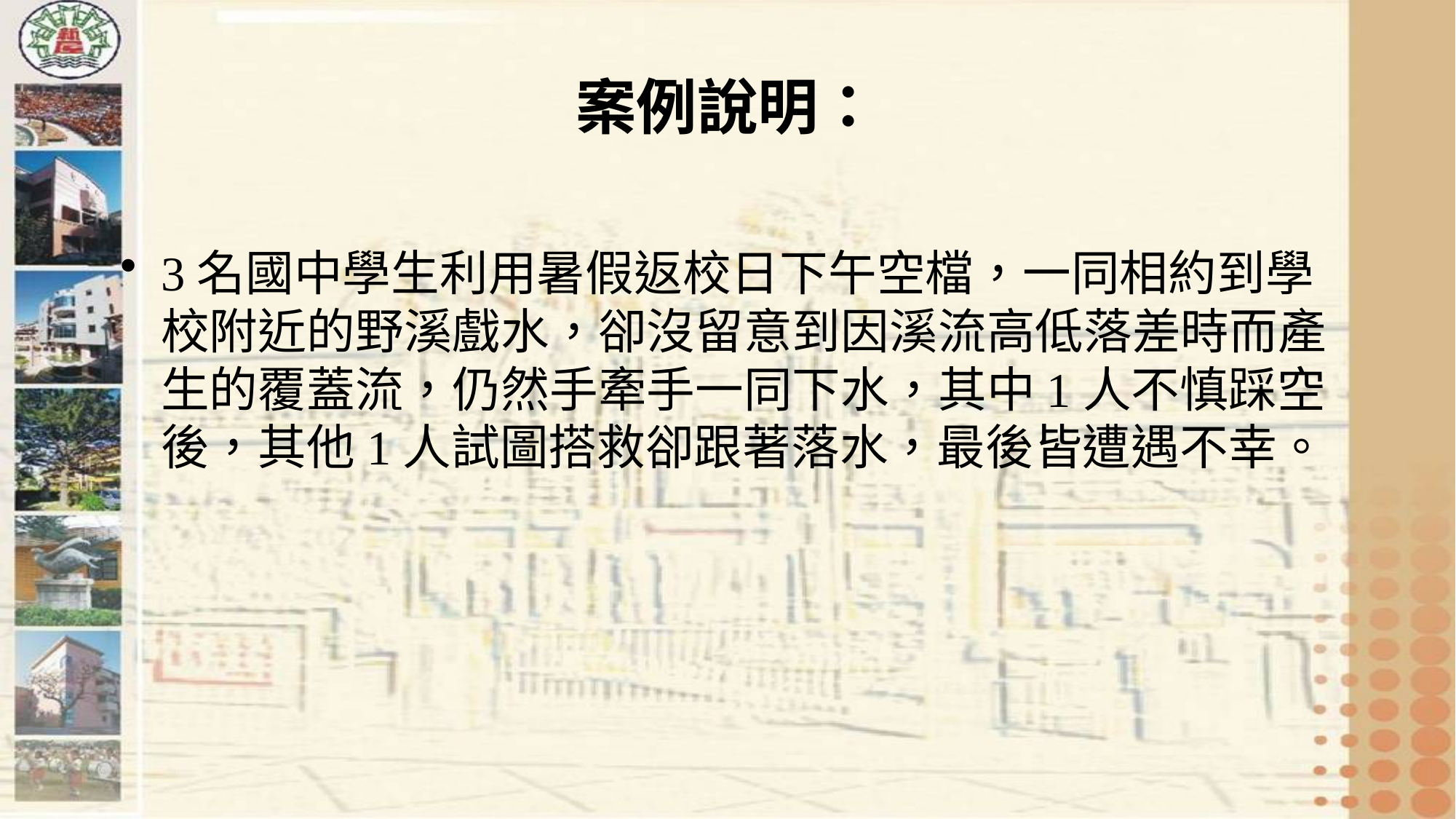

# 案例說明：
3名國中學生利用暑假返校日下午空檔，一同相約到學校附近的野溪戲水，卻沒留意到因溪流高低落差時而產生的覆蓋流，仍然手牽手一同下水，其中1人不慎踩空後，其他1人試圖搭救卻跟著落水，最後皆遭遇不幸。